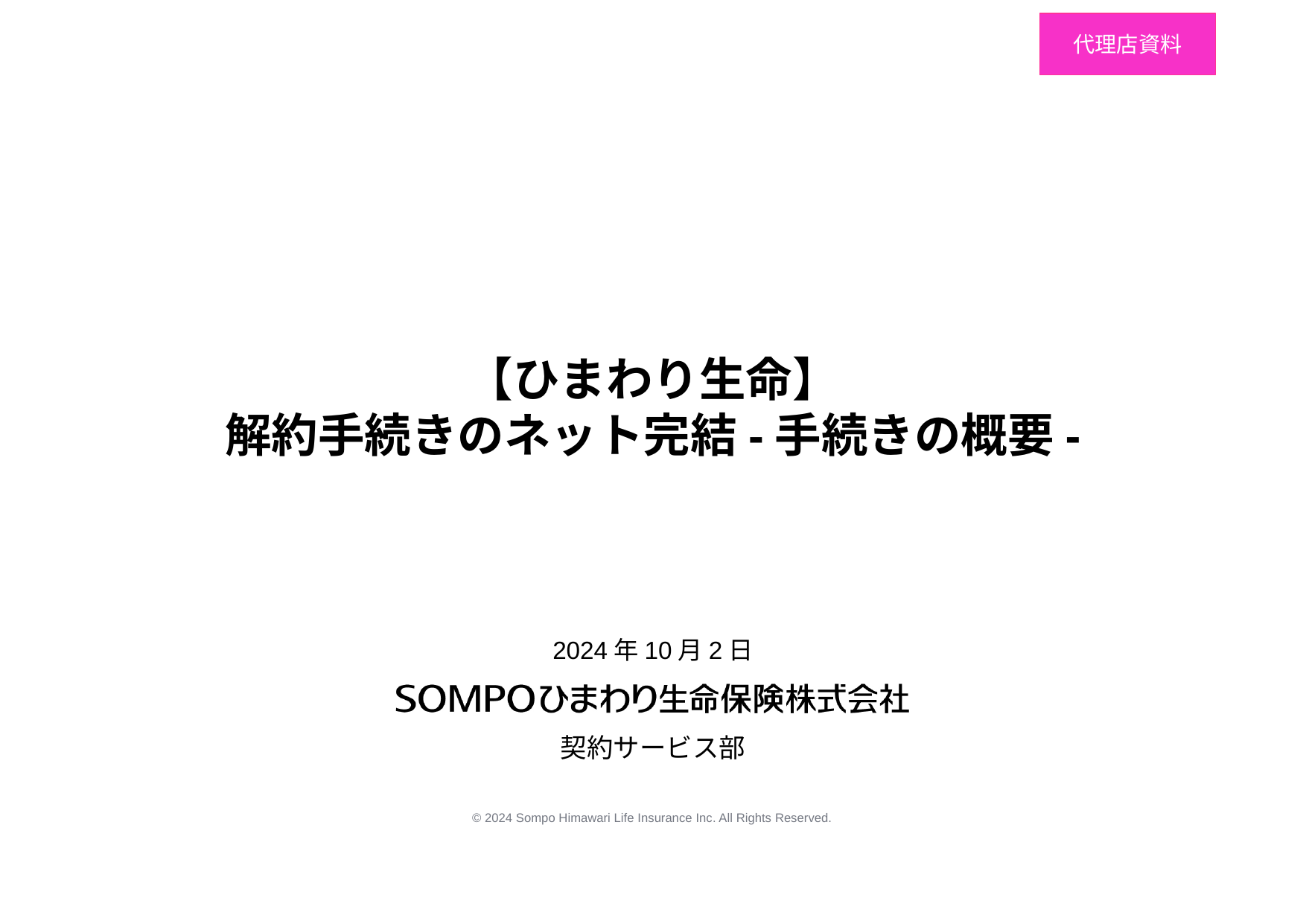

代理店資料
【ひまわり生命】
解約手続きのネット完結-手続きの概要-
2024年10月2日

契約サービス部